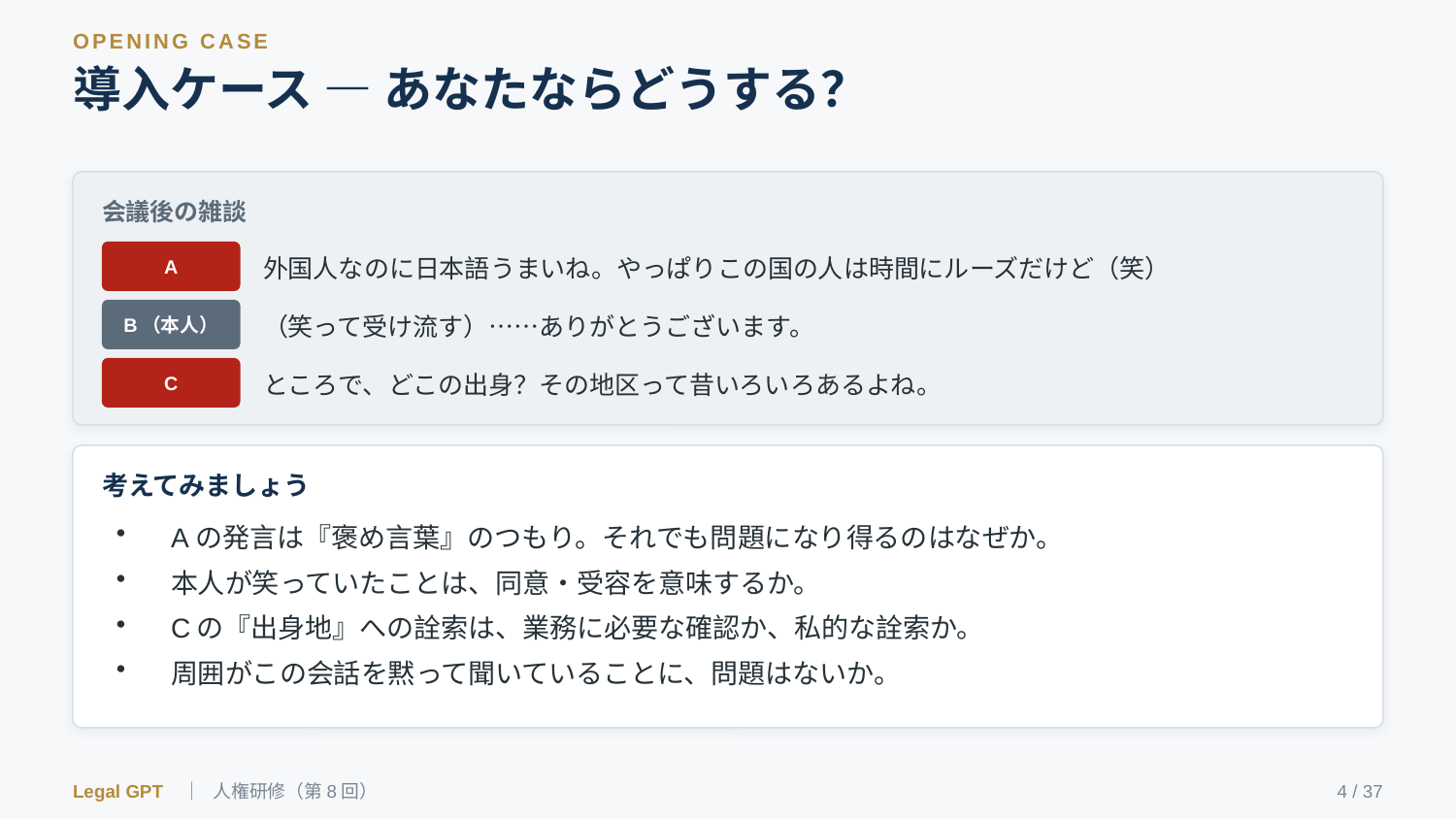

OPENING CASE
導入ケース ― あなたならどうする？

会議後の雑談
外国人なのに日本語うまいね。やっぱりこの国の人は時間にルーズだけど（笑）

A
（笑って受け流す）……ありがとうございます。

B（本人）
ところで、どこの出身？その地区って昔いろいろあるよね。

C

考えてみましょう
Aの発言は『褒め言葉』のつもり。それでも問題になり得るのはなぜか。
本人が笑っていたことは、同意・受容を意味するか。
Cの『出身地』への詮索は、業務に必要な確認か、私的な詮索か。
周囲がこの会話を黙って聞いていることに、問題はないか。
Legal GPT   ｜   人権研修（第8回）
4 / 37